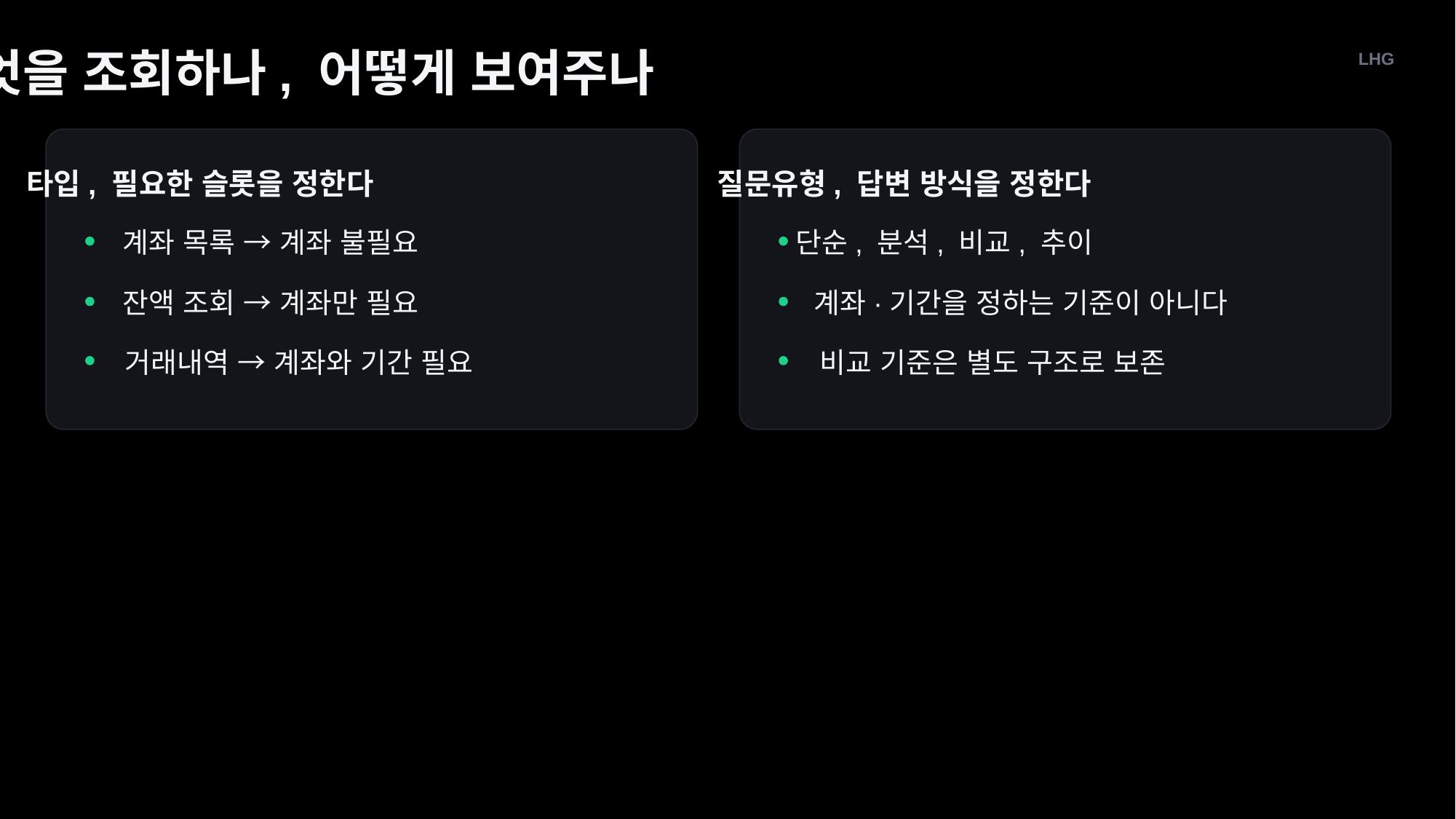

무엇을 조회하나, 어떻게 보여주나
LHG

타입, 필요한 슬롯을 정한다
질문유형, 답변 방식을 정한다
계좌 목록 → 계좌 불필요
단순, 분석, 비교, 추이

잔액 조회 → 계좌만 필요
계좌·기간을 정하는 기준이 아니다

거래내역 → 계좌와 기간 필요
비교 기준은 별도 구조로 보존